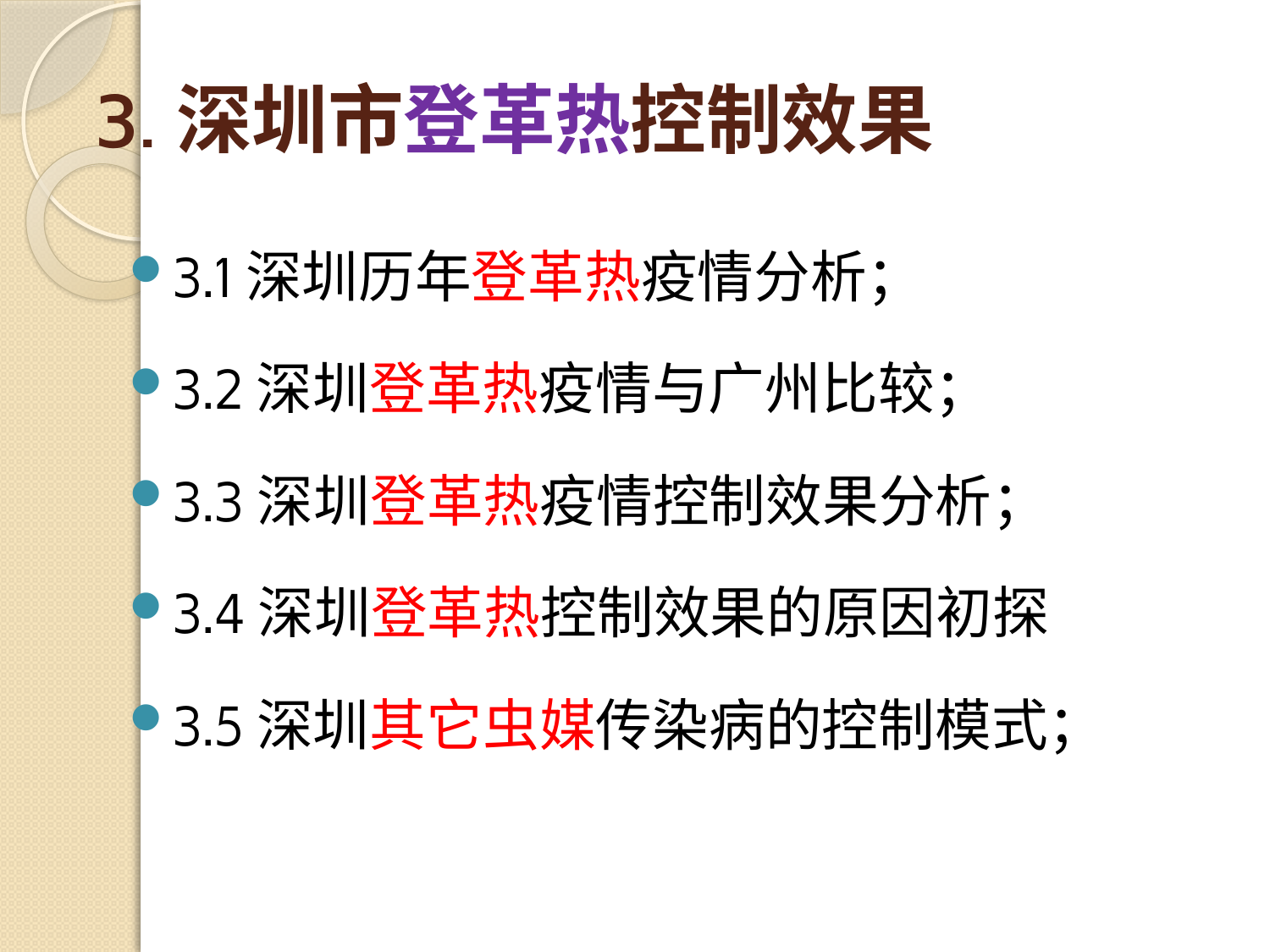

# 3.深圳市登革热控制效果
3.1深圳历年登革热疫情分析；
3.2深圳登革热疫情与广州比较；
3.3深圳登革热疫情控制效果分析；
3.4深圳登革热控制效果的原因初探
3.5深圳其它虫媒传染病的控制模式；